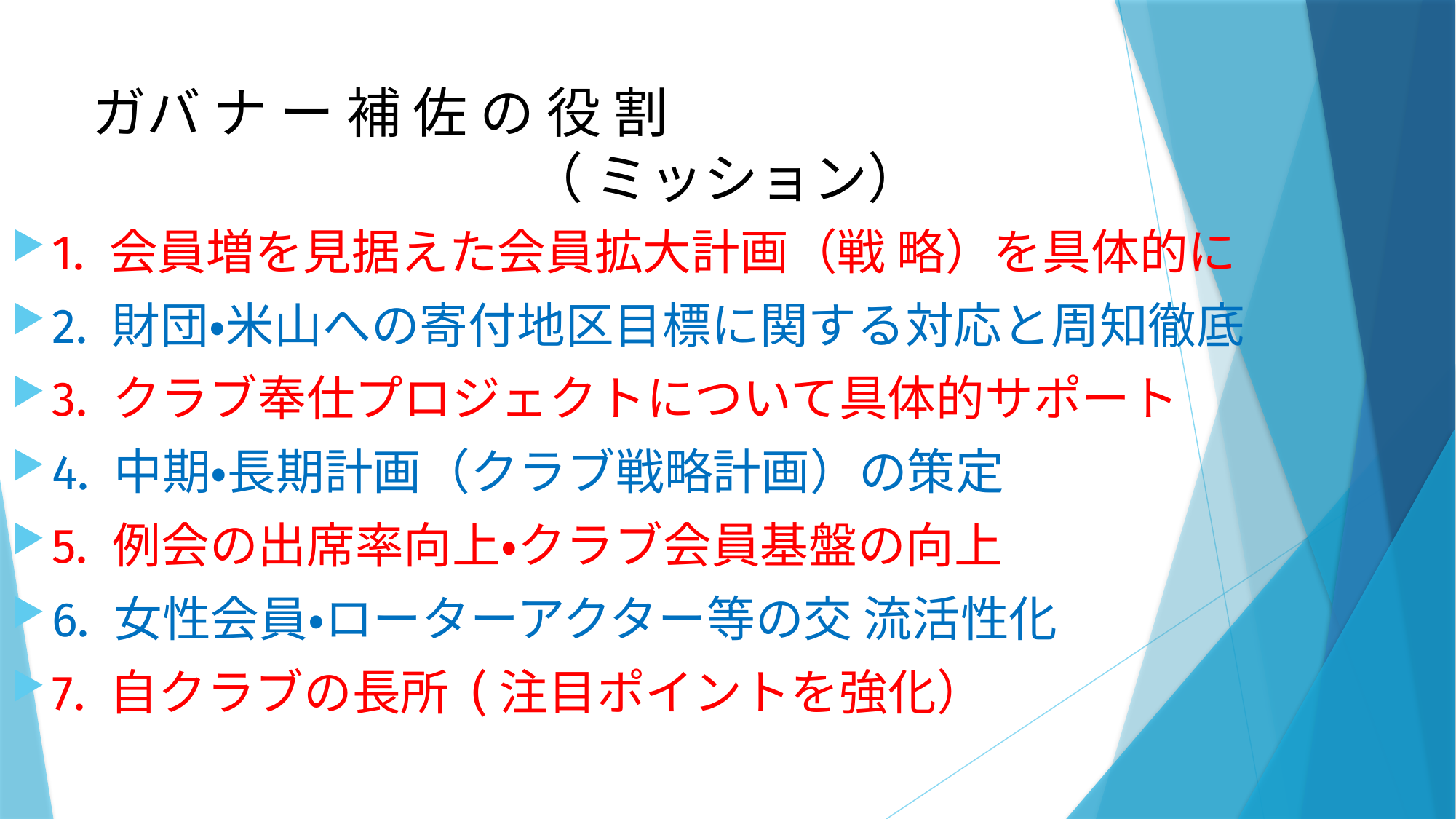

# ガバ ナ ー 補 佐 の 役 割 　　　　　　　　（ ミッション）
1. 会員増を見据えた会員拡大計画（戦 略）を具体的に
2. 財団・米山への寄付地区目標に関する対応と周知徹底
3. クラブ奉仕プロジェクトについて具体的サポート
4. 中期・長期計画（クラブ戦略計画）の策定
5. 例会の出席率向上・クラブ会員基盤の向上
6. 女性会員・ローターアクター等の交 流活性化
7. 自クラブの長所 (注目ポイントを強化）